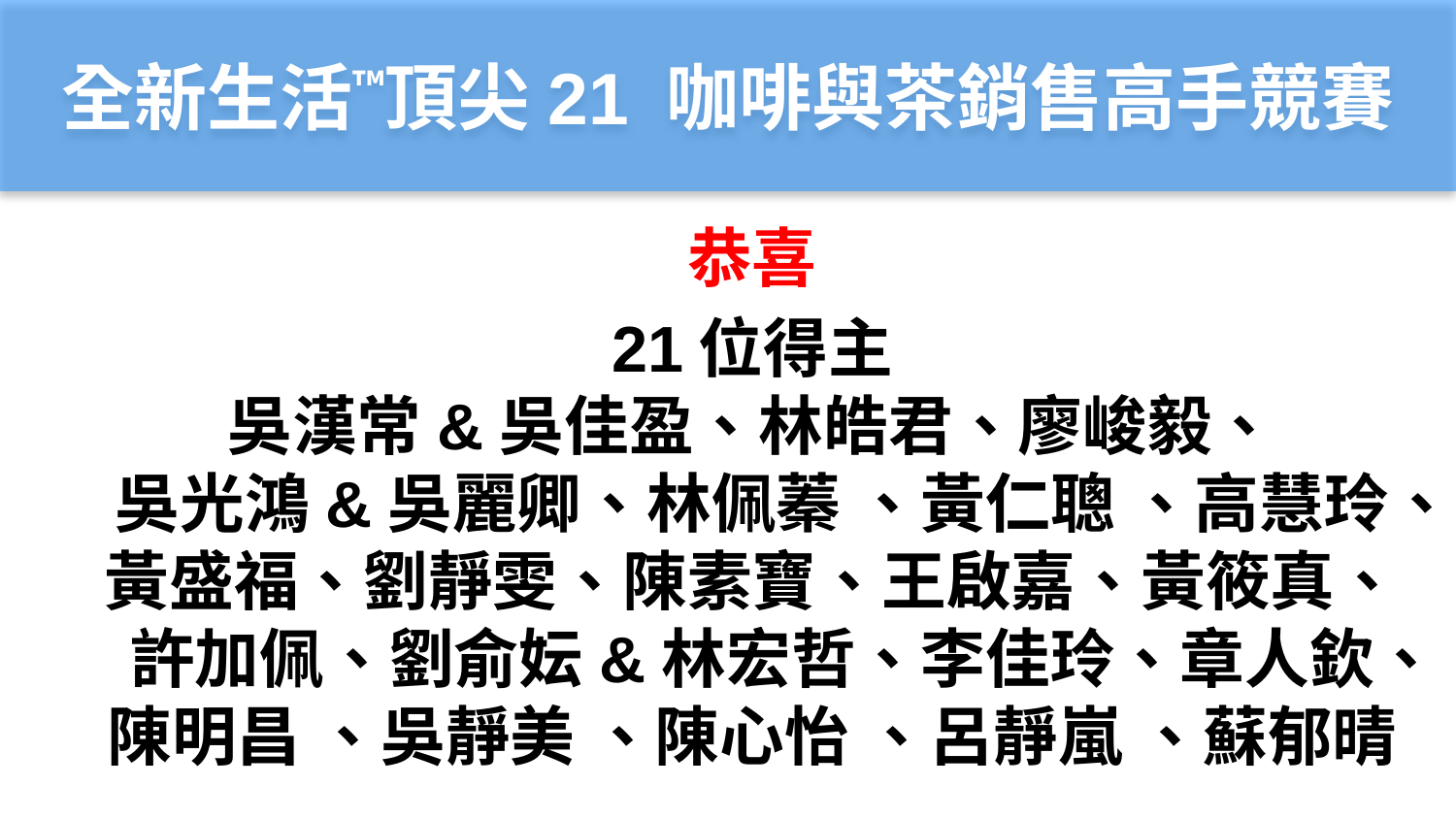

全新生活™頂尖21 咖啡與茶銷售高手競賽
恭喜
21位得主
吳漢常&吳佳盈、林皓君、廖峻毅、
吳光鴻&吳麗卿、林佩蓁 、黃仁聰 、高慧玲、黃盛福、劉靜雯、陳素寶、王啟嘉、黃筱真、許加佩、劉俞妘&林宏哲、李佳玲、章人欽、陳明昌 、吳靜美 、陳心怡 、呂靜嵐 、蘇郁晴